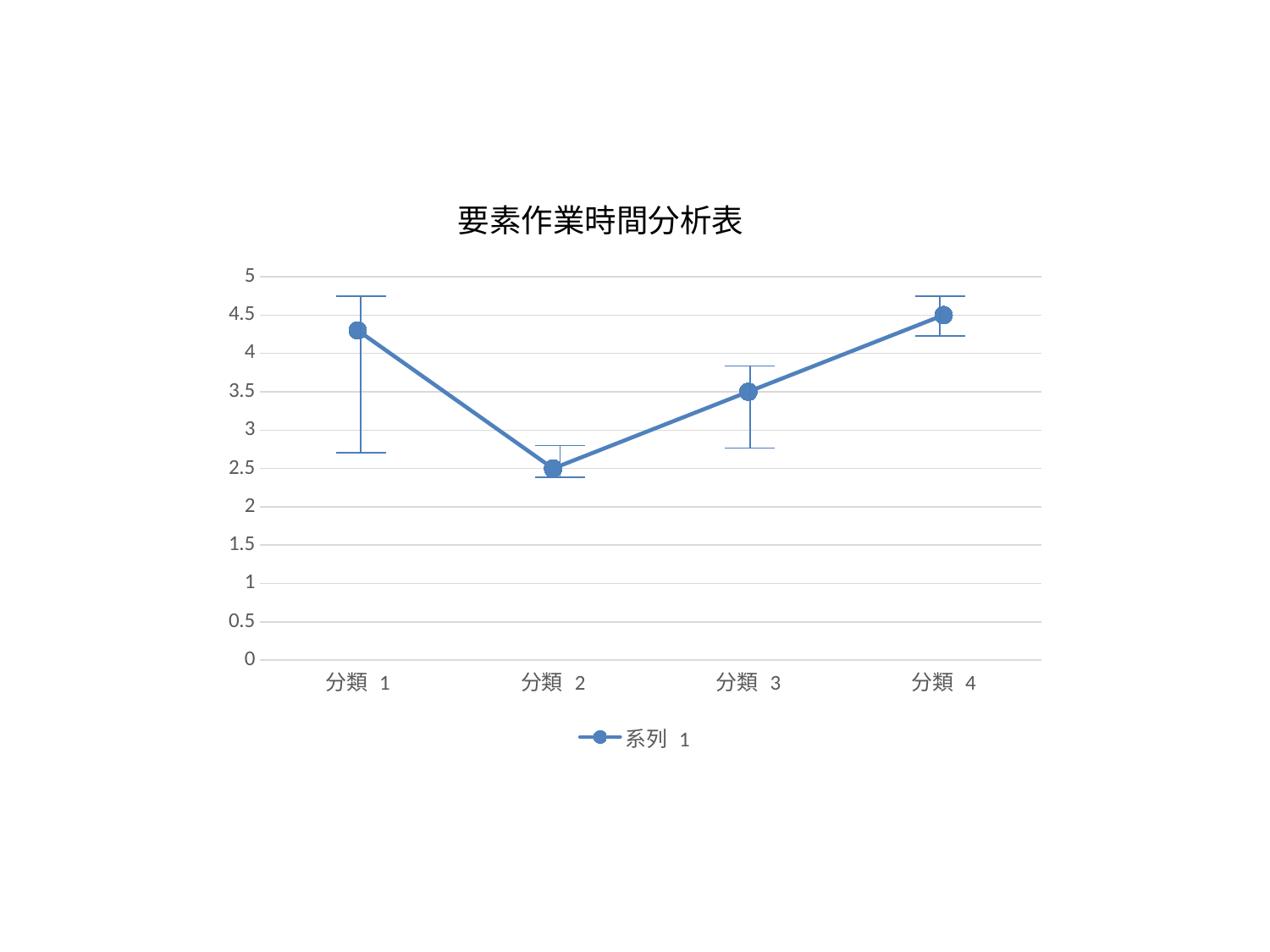

要素作業時間分析表

### Chart

| Category | 系列 1 |
|---|---|
| 分類 1 | 4.3 |
| 分類 2 | 2.5 |
| 分類 3 | 3.5 |
| 分類 4 | 4.5 |